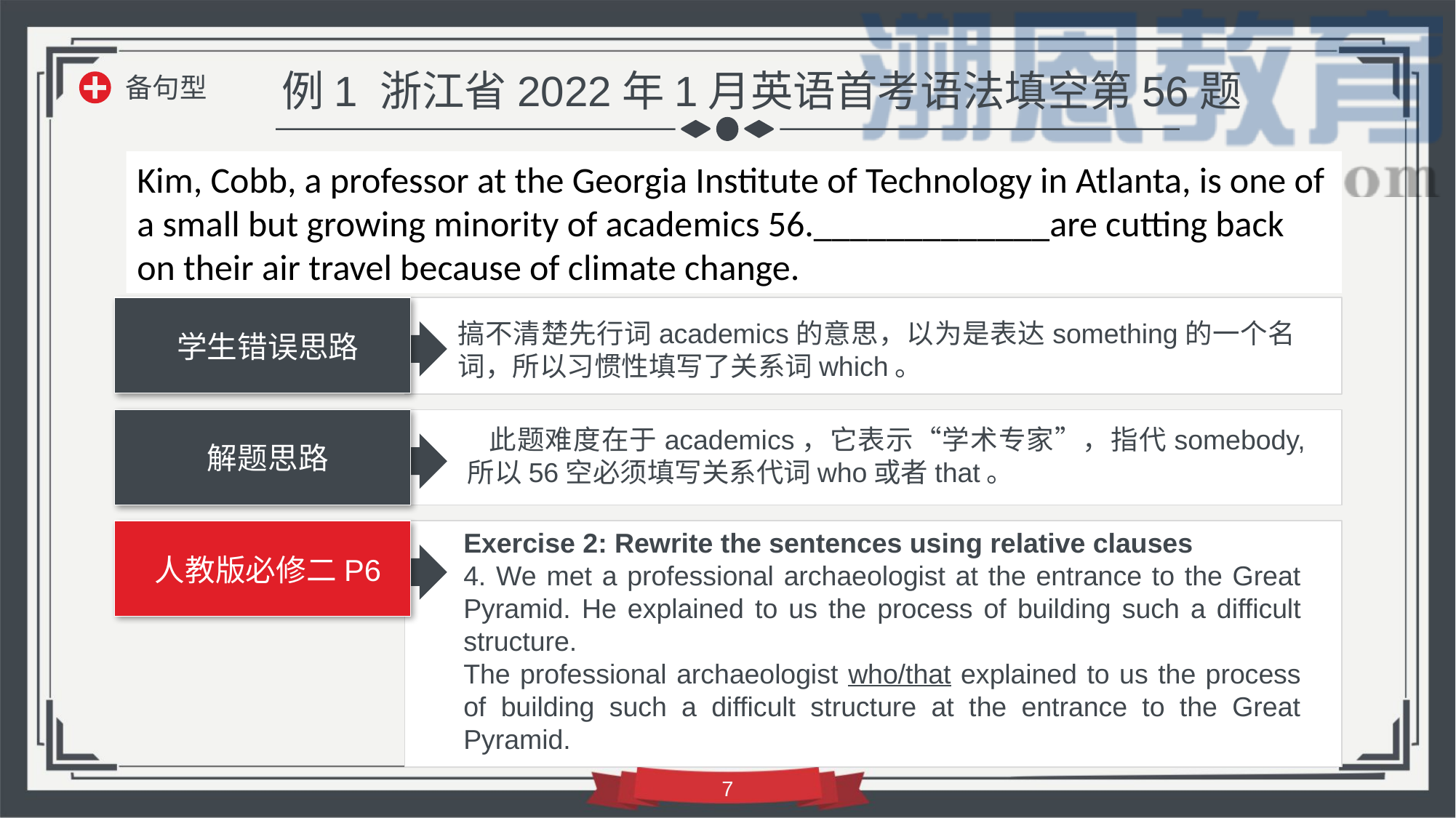

例1 浙江省2022年1月英语首考语法填空第56题
备句型

Kim, Cobb, a professor at the Georgia Institute of Technology in Atlanta, is one of a small but growing minority of academics 56._____________are cutting back on their air travel because of climate change.

搞不清楚先行词academics的意思，以为是表达something的一个名词，所以习惯性填写了关系词which。

学生错误思路

  此题难度在于academics，它表示“学术专家”，指代somebody, 所以56空必须填写关系代词who或者that。
解题思路

Exercise 2: Rewrite the sentences using relative clauses
4. We met a professional archaeologist at the entrance to the Great Pyramid. He explained to us the process of building such a difficult structure.
The professional archaeologist who/that explained to us the process of building such a difficult structure at the entrance to the Great Pyramid.

人教版必修二P6